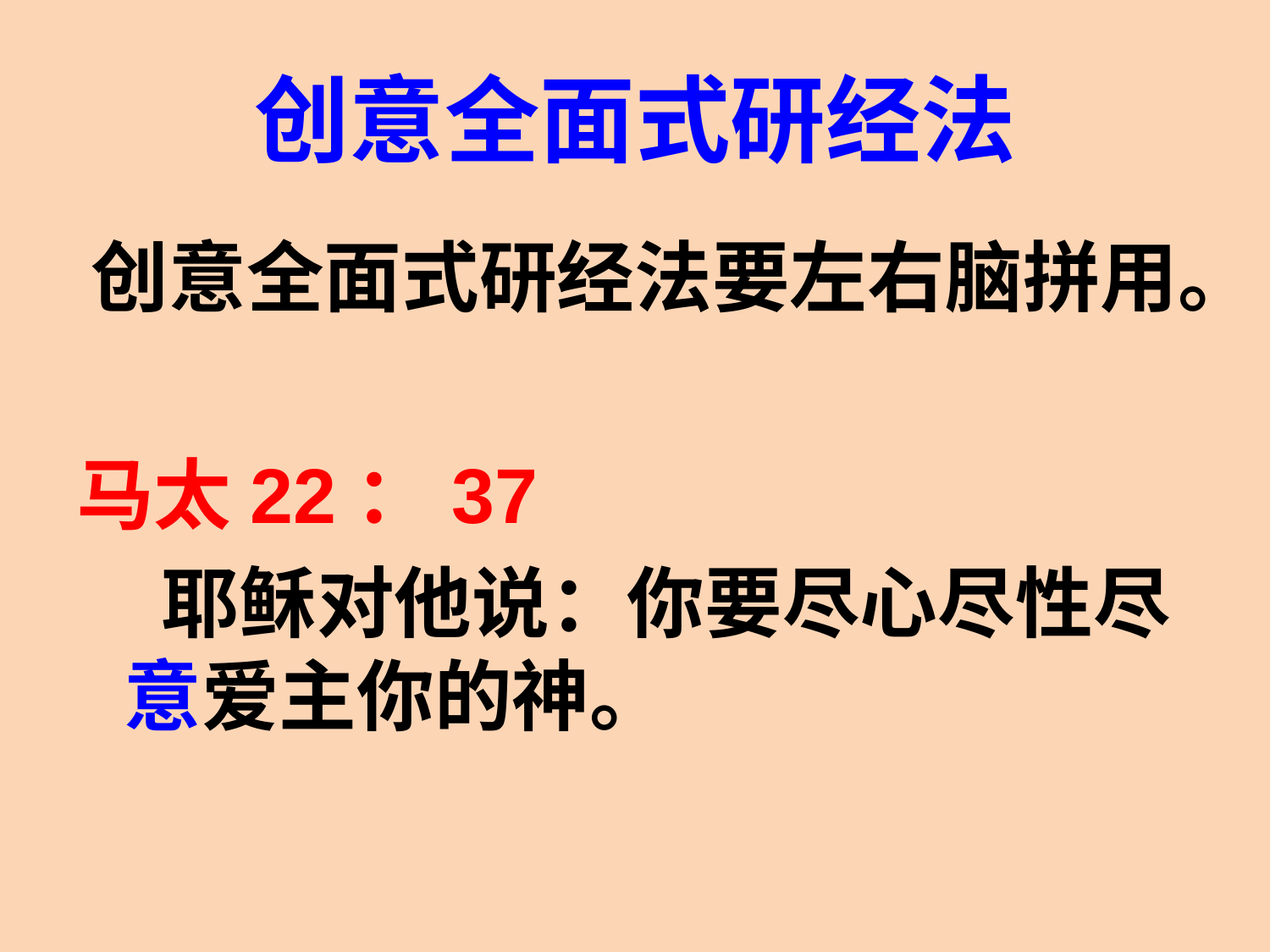

# 创意全面式研经法
创意全面式研经法要左右脑拼用。

马太22：37
 耶稣对他说：你要尽心尽性尽意爱主你的神。